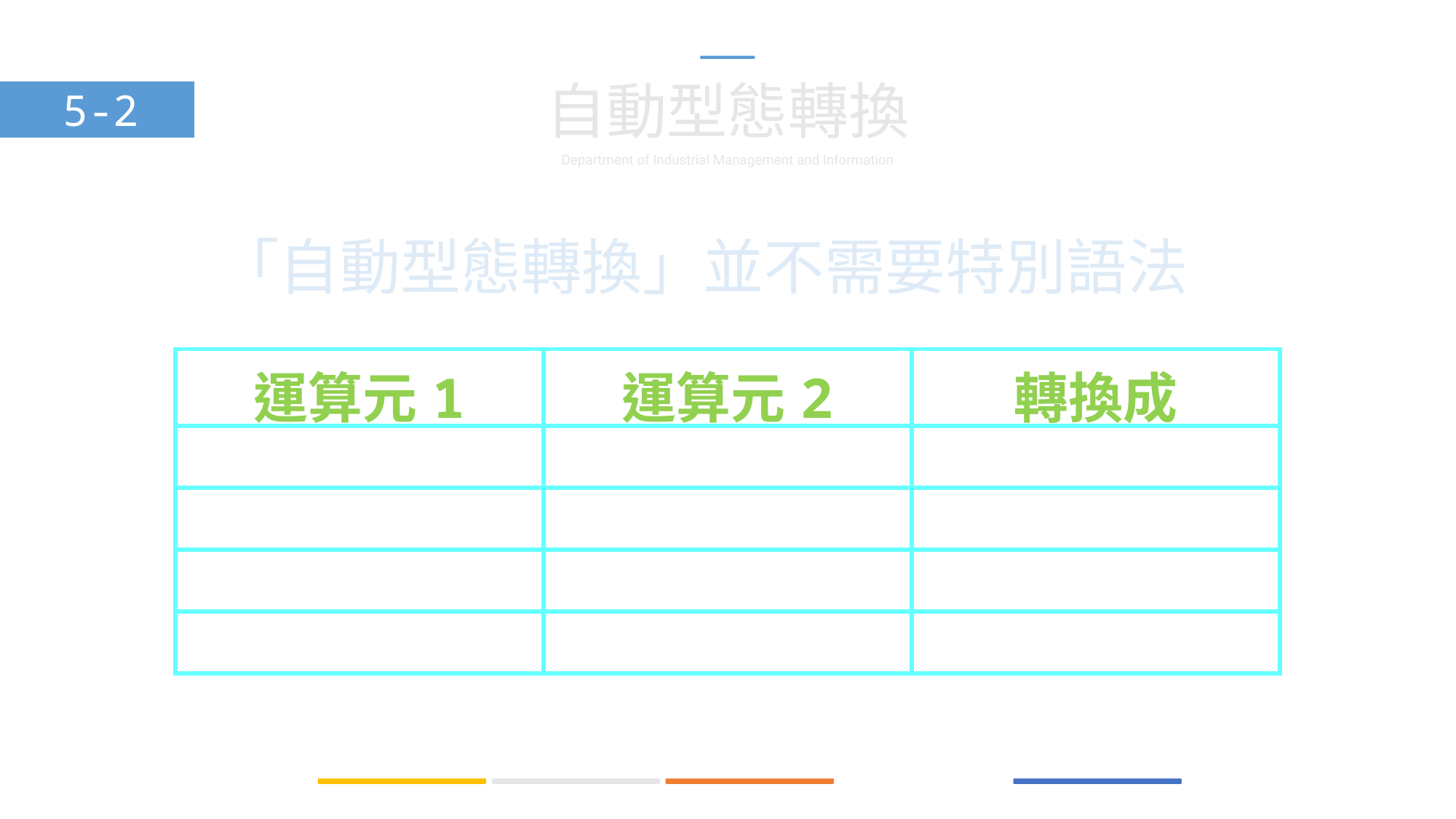

自動型態轉換
5-2
「自動型態轉換」並不需要特別語法
| 運算元1 | 運算元2 | 轉換成 |
| --- | --- | --- |
| 整數 | 浮點數 | 浮點數 |
| 整數 | 整數字串 | 字串轉換成整數 |
| 浮點數 | 整數字串 | 字串轉換成浮點數 |
| 浮點數 | 浮點數字串 | 字串轉換成浮點數 |